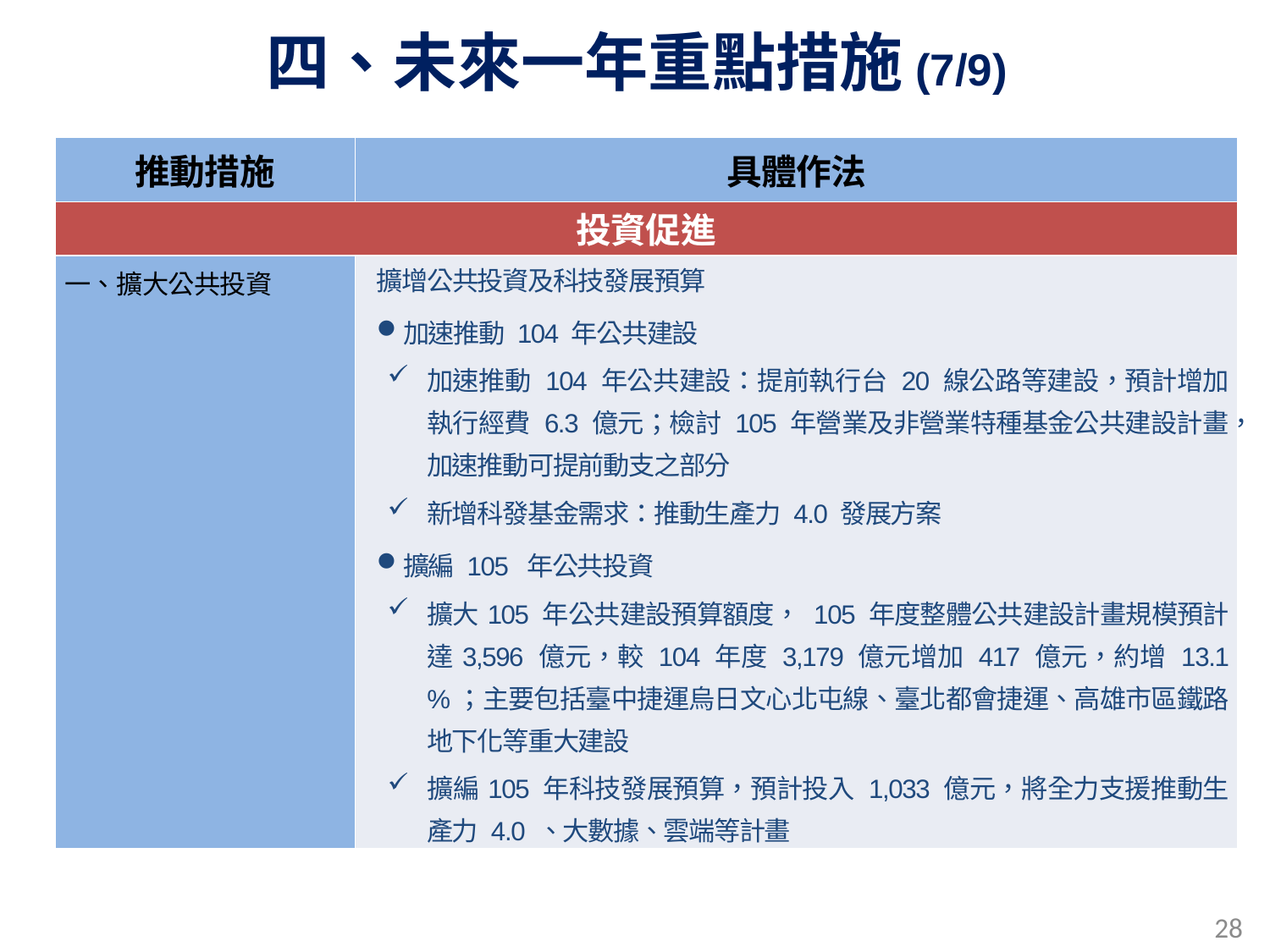

# 四、未來一年重點措施(7/9)
| 推動措施 | 具體作法 |
| --- | --- |
| 投資促進 |  |
| 一、擴大公共投資 | 擴增公共投資及科技發展預算 加速推動 104 年公共建設 加速推動 104 年公共建設：提前執行台 20 線公路等建設，預計增加執行經費 6.3 億元；檢討 105 年營業及非營業特種基金公共建設計畫，加速推動可提前動支之部分 新增科發基金需求：推動生產力 4.0 發展方案 擴編 105 年公共投資 擴大105 年公共建設預算額度， 105 年度整體公共建設計畫規模預計達3,596 億元，較 104 年度 3,179 億元增加 417 億元，約增 13.1 %；主要包括臺中捷運烏日文心北屯線、臺北都會捷運、高雄市區鐵路地下化等重大建設 擴編105 年科技發展預算，預計投入 1,033 億元，將全力支援推動生產力 4.0 、大數據、雲端等計畫 |
28